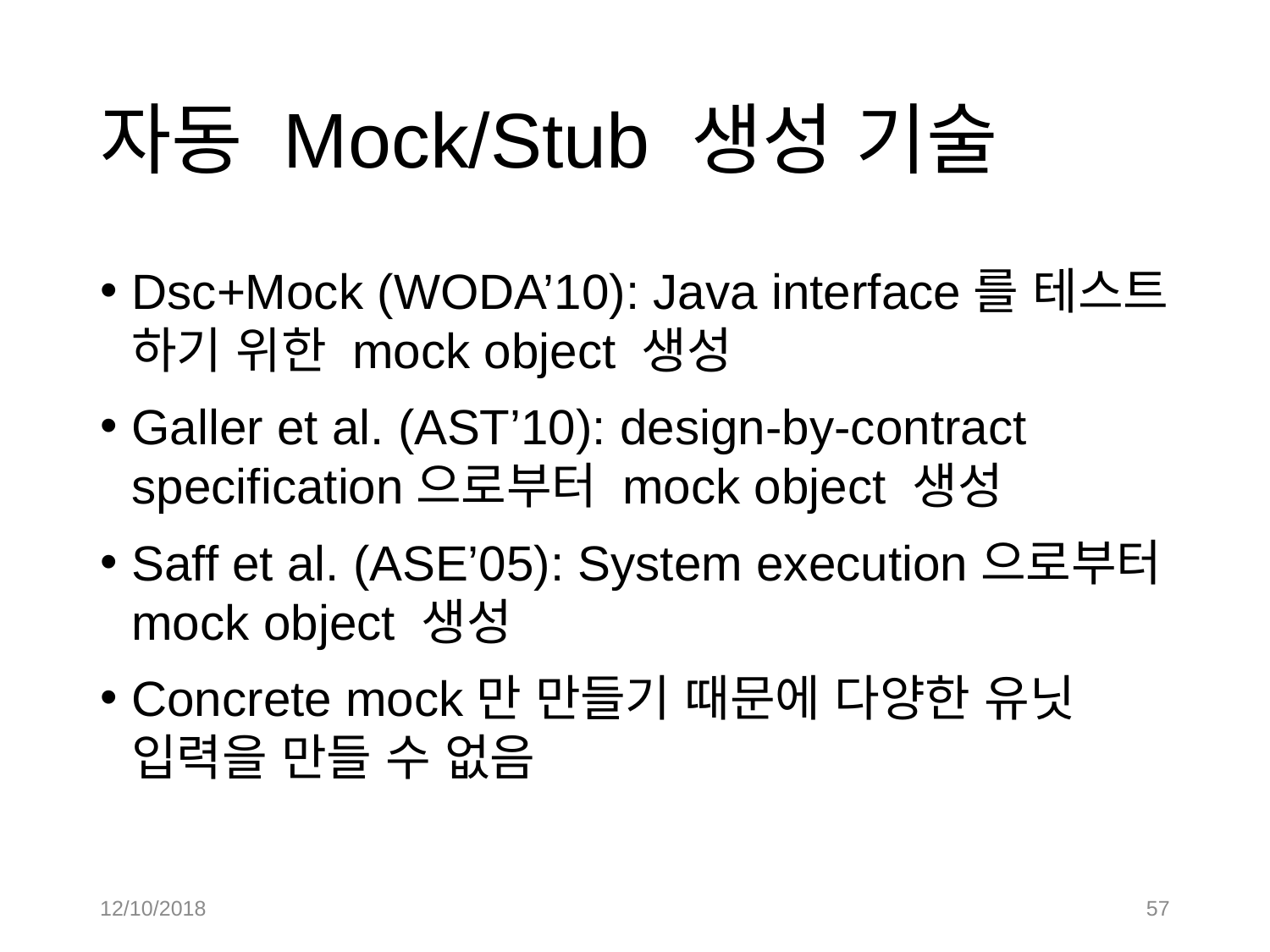

# 자동 Mock/Stub 생성 기술
Dsc+Mock (WODA’10): Java interface를 테스트 하기 위한 mock object 생성
Galler et al. (AST’10): design-by-contract specification으로부터 mock object 생성
Saff et al. (ASE’05): System execution으로부터 mock object 생성
Concrete mock만 만들기 때문에 다양한 유닛 입력을 만들 수 없음
12/10/2018
57